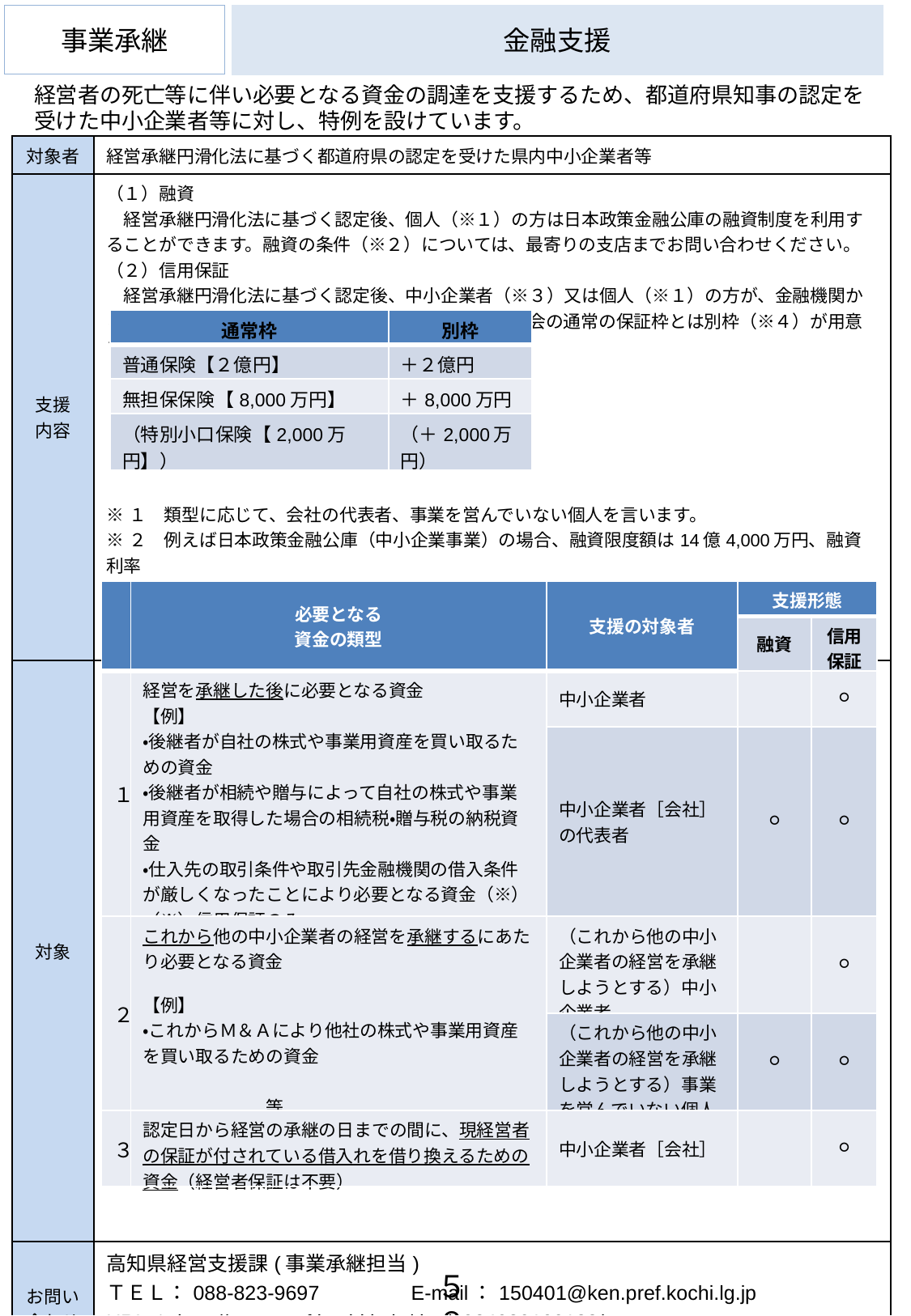

事業承継
# 金融支援
経営者の死亡等に伴い必要となる資金の調達を支援するため、都道府県知事の認定を受けた中小企業者等に対し、特例を設けています。
| 対象者 | 経営承継円滑化法に基づく都道府県の認定を受けた県内中小企業者等 |
| --- | --- |
| 支援 内容 | （１）融資 　経営承継円滑化法に基づく認定後、個人（※１）の方は日本政策金融公庫の融資制度を利用することができます。融資の条件（※２）については、最寄りの支店までお問い合わせください。 （２）信用保証 　経営承継円滑化法に基づく認定後、中小企業者（※３）又は個人（※１）の方が、金融機関から資金を借り入れる場合には、原則として信用保証協会の通常の保証枠とは別枠（※４）が用意されています。 ※１　類型に応じて、会社の代表者、事業を営んでいない個人を言います。 ※２　例えば日本政策金融公庫（中小企業事業）の場合、融資限度額は14億4,000万円、融資利率 　　　は信用リスク等に応じて所定の利率が適用されます。 ※３　中小企業者には、会社及び個人事業主が含まれます。 ※４　会社の代表者、事業を営んでいない個人には、本特例により通常の保証枠が用意されます。 |
| 対象 |  |
| お問い合わせ先 | 高知県経営支援課(事業承継担当) ＴＥＬ：088-823-9697　　　　E-mail：150401@ken.pref.kochi.lg.jp URL：http://www.pref.kochi.lg.jp/doc/2024030100132/ 日本政策金融公庫高知支店 中小企業事業 ＴＥＬ：088-875-0281 |
| 通常枠 | 別枠 |
| --- | --- |
| 普通保険【２億円】 | ＋２億円 |
| 無担保保険【8,000万円】 | ＋8,000万円 |
| （特別小口保険【2,000万円】） | （＋2,000万円） |
|  | 必要となる 資金の類型 | 支援の対象者 | 支援形態 |  |
| --- | --- | --- | --- | --- |
|  |  |  | 融資 | 信用保証 |
| １ | 経営を承継した後に必要となる資金 【例】 ・後継者が自社の株式や事業用資産を買い取るための資金 ・後継者が相続や贈与によって自社の株式や事業用資産を取得した場合の相続税・贈与税の納税資金 ・仕入先の取引条件や取引先金融機関の借入条件が厳しくなったことにより必要となる資金（※） （※）信用保証のみ　　　　　　　　　　　　　　　　　等 | 中小企業者 |  | ○ |
|  |  | 中小企業者［会社］の代表者 | ○ | ○ |
| ２ | これから他の中小企業者の経営を承継するにあたり必要となる資金 【例】 ・これからＭ＆Ａにより他社の株式や事業用資産を買い取るための資金 　　　　　　　　　　　　　　　　　　　　　　　　　　　　　等 | （これから他の中小企業者の経営を承継しようとする）中小企業者 |  | ○ |
|  |  | （これから他の中小企業者の経営を承継しようとする）事業を営んでいない個人 | ○ | ○ |
| ３ | 認定日から経営の承継の日までの間に、現経営者の保証が付されている借入れを借り換えるための資金（経営者保証は不要） | 中小企業者［会社］ |  | ○ |
支援策のページのURLの記載をお願いします。作成していない場合は、課のURLの記載をお願いします。
５８